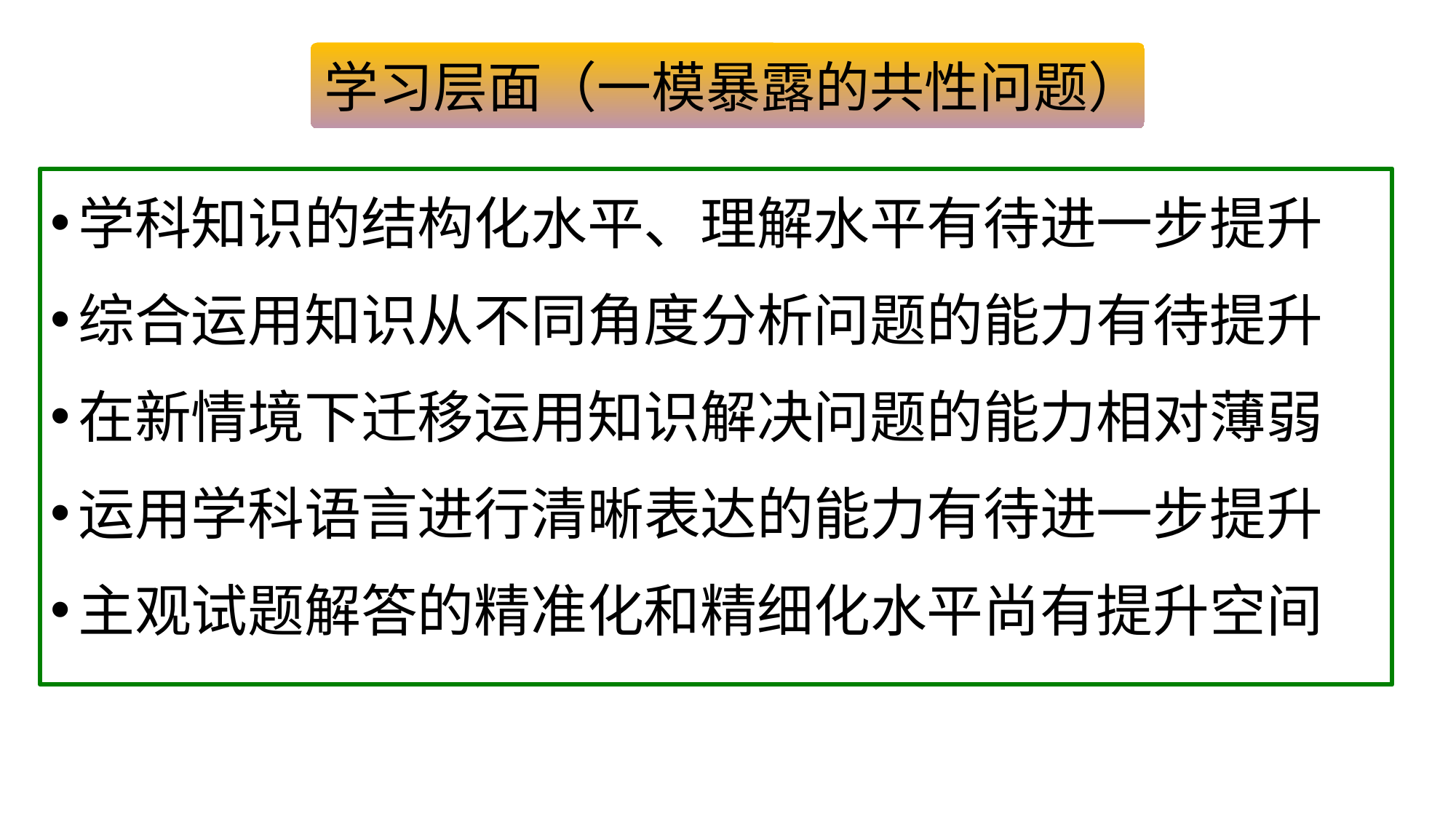

学习层面（一模暴露的共性问题）
学科知识的结构化水平、理解水平有待进一步提升
综合运用知识从不同角度分析问题的能力有待提升
在新情境下迁移运用知识解决问题的能力相对薄弱
运用学科语言进行清晰表达的能力有待进一步提升
主观试题解答的精准化和精细化水平尚有提升空间